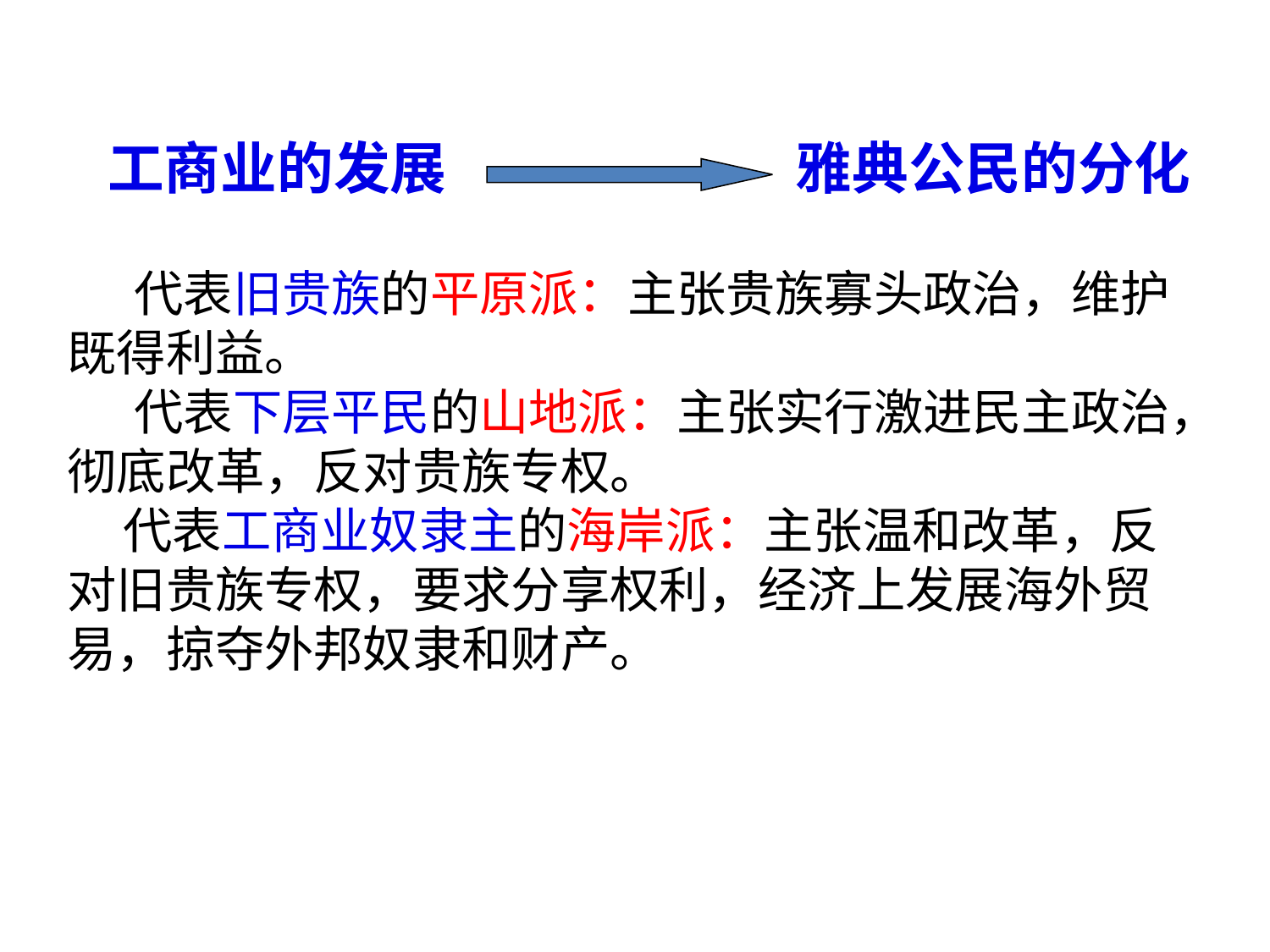

工商业的发展
雅典公民的分化

     代表旧贵族的平原派：主张贵族寡头政治，维护既得利益。
     代表下层平民的山地派：主张实行激进民主政治，彻底改革，反对贵族专权。
    代表工商业奴隶主的海岸派：主张温和改革，反对旧贵族专权，要求分享权利，经济上发展海外贸易，掠夺外邦奴隶和财产。